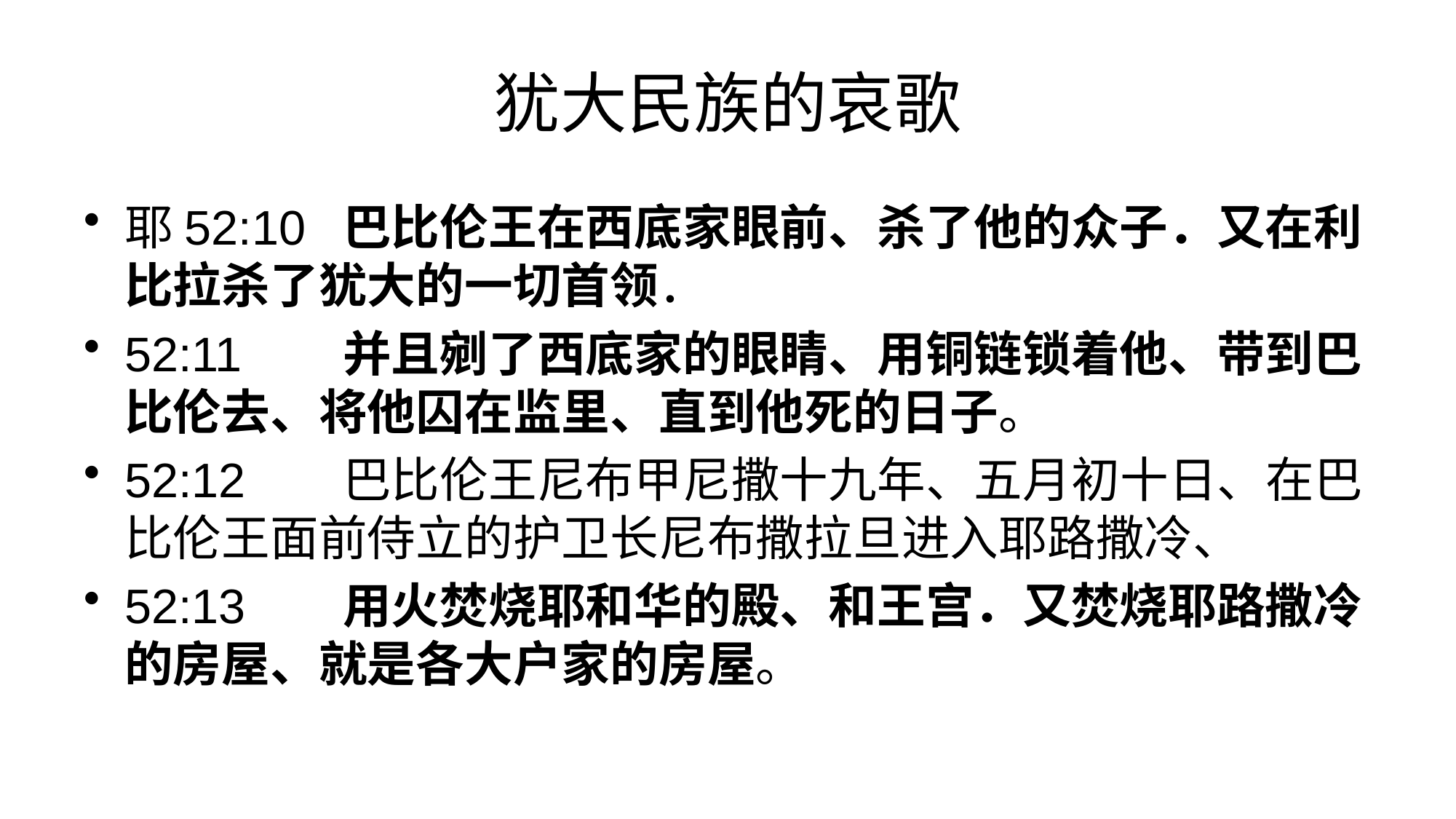

# 犹大民族的哀歌
耶52:10	巴比伦王在西底家眼前、杀了他的众子．又在利比拉杀了犹大的一切首领．
52:11	并且剜了西底家的眼睛、用铜链锁着他、带到巴比伦去、将他囚在监里、直到他死的日子。
52:12	巴比伦王尼布甲尼撒十九年、五月初十日、在巴比伦王面前侍立的护卫长尼布撒拉旦进入耶路撒冷、
52:13	用火焚烧耶和华的殿、和王宫．又焚烧耶路撒冷的房屋、就是各大户家的房屋。